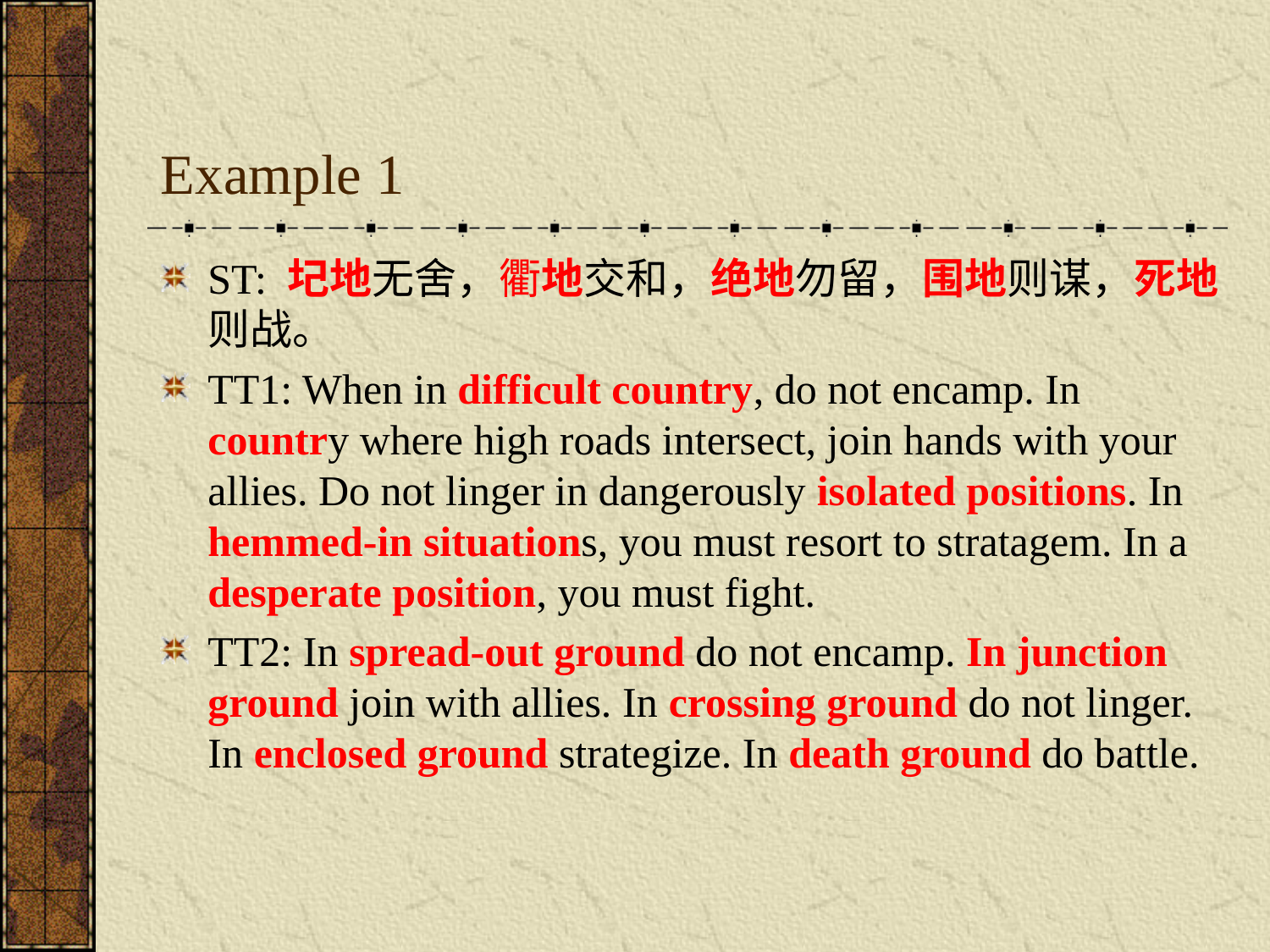

# Example 1
ST: 圮地无舍，衢地交和，绝地勿留，围地则谋，死地则战。
TT1: When in difficult country, do not encamp. In country where high roads intersect, join hands with your allies. Do not linger in dangerously isolated positions. In hemmed-in situations, you must resort to stratagem. In a desperate position, you must fight.
TT2: In spread-out ground do not encamp. In junction ground join with allies. In crossing ground do not linger. In enclosed ground strategize. In death ground do battle.